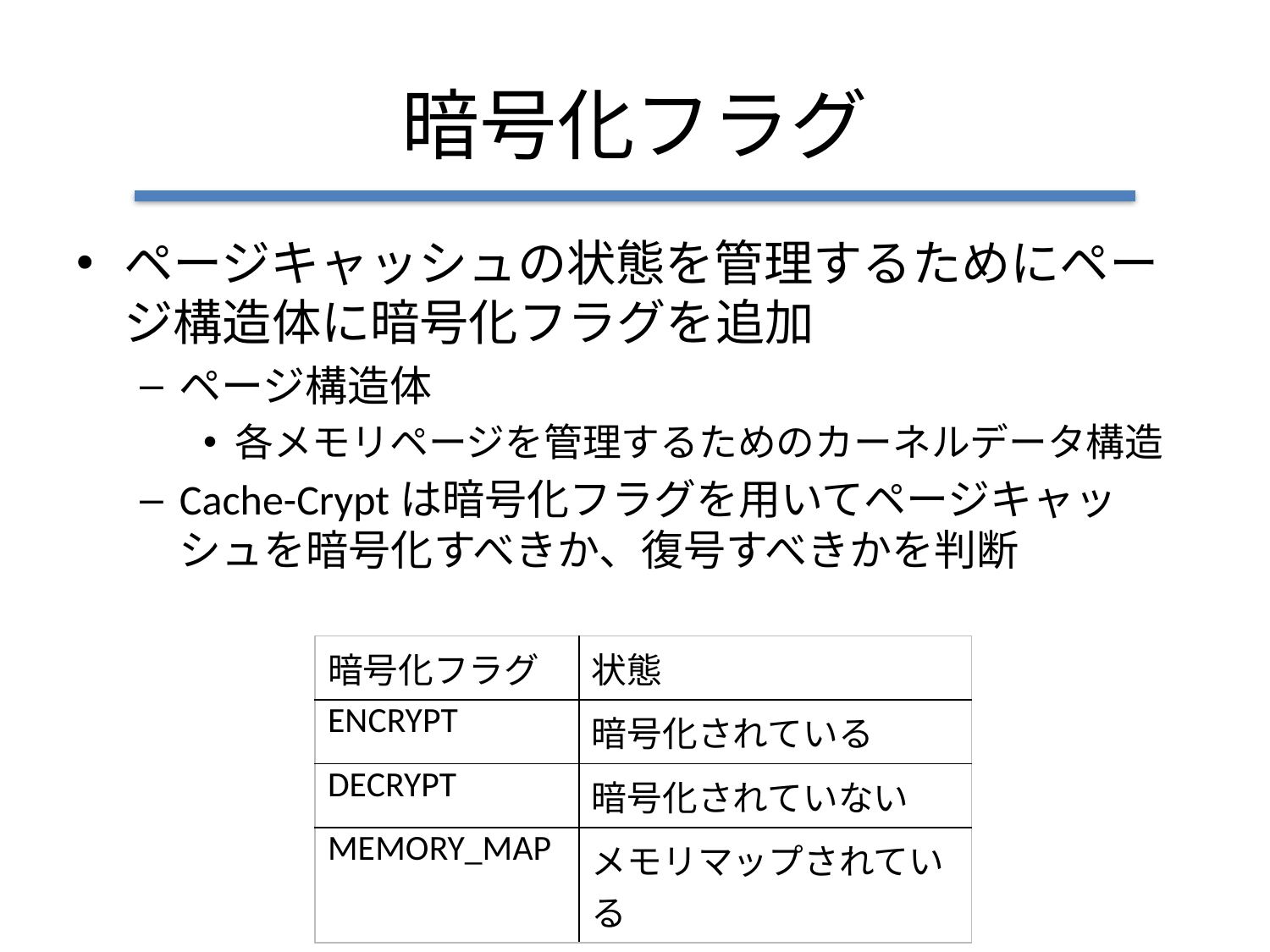

# 暗号化フラグ
ページキャッシュの状態を管理するためにページ構造体に暗号化フラグを追加
ページ構造体
各メモリページを管理するためのカーネルデータ構造
Cache-Cryptは暗号化フラグを用いてページキャッシュを暗号化すべきか、復号すべきかを判断
| 暗号化フラグ | 状態 |
| --- | --- |
| ENCRYPT | 暗号化されている |
| DECRYPT | 暗号化されていない |
| MEMORY\_MAP | メモリマップされている |